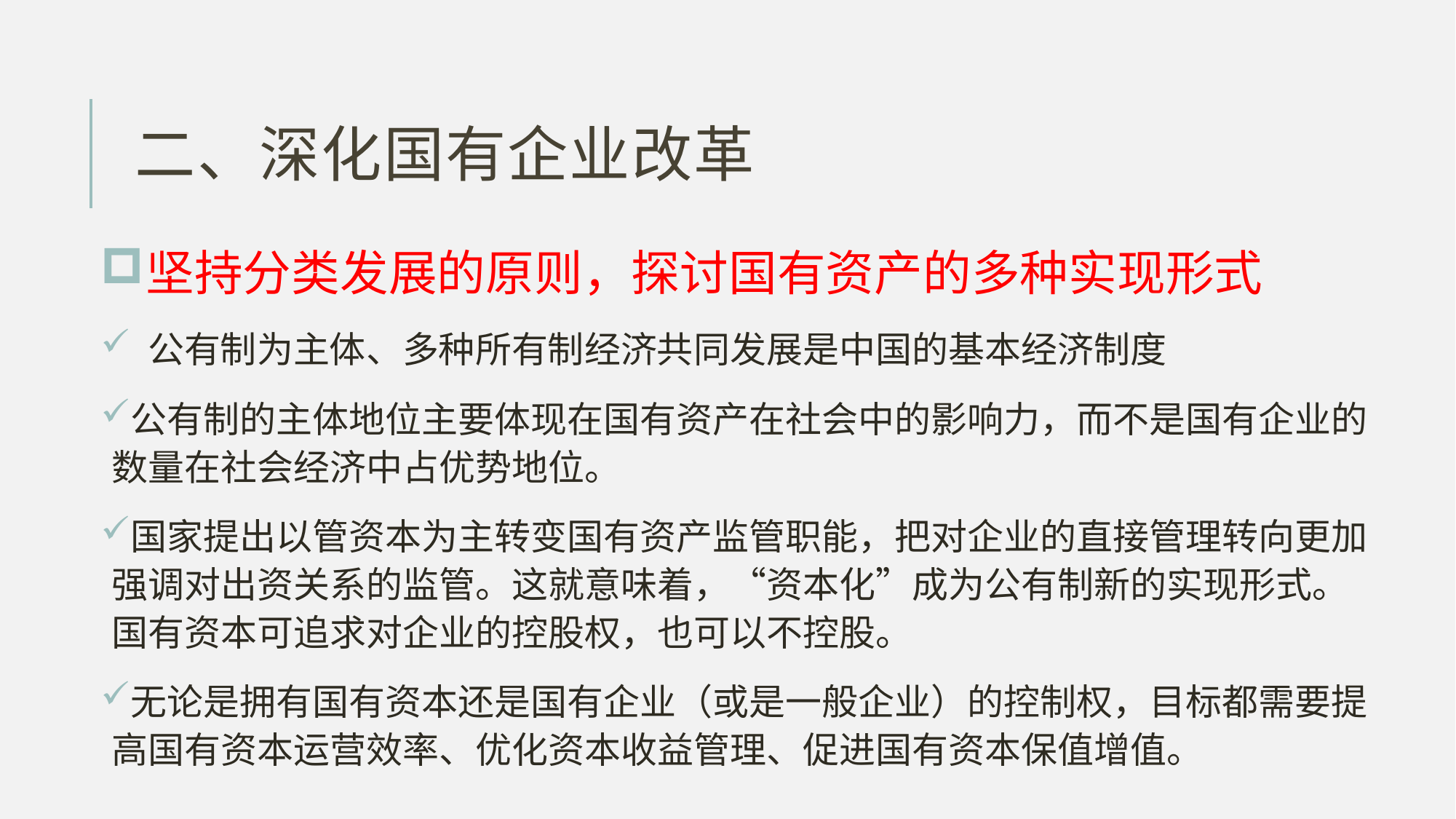

# 二、深化国有企业改革
坚持分类发展的原则，探讨国有资产的多种实现形式
 公有制为主体、多种所有制经济共同发展是中国的基本经济制度
公有制的主体地位主要体现在国有资产在社会中的影响力，而不是国有企业的数量在社会经济中占优势地位。
国家提出以管资本为主转变国有资产监管职能，把对企业的直接管理转向更加强调对出资关系的监管。这就意味着，“资本化”成为公有制新的实现形式。国有资本可追求对企业的控股权，也可以不控股。
无论是拥有国有资本还是国有企业（或是一般企业）的控制权，目标都需要提高国有资本运营效率、优化资本收益管理、促进国有资本保值增值。